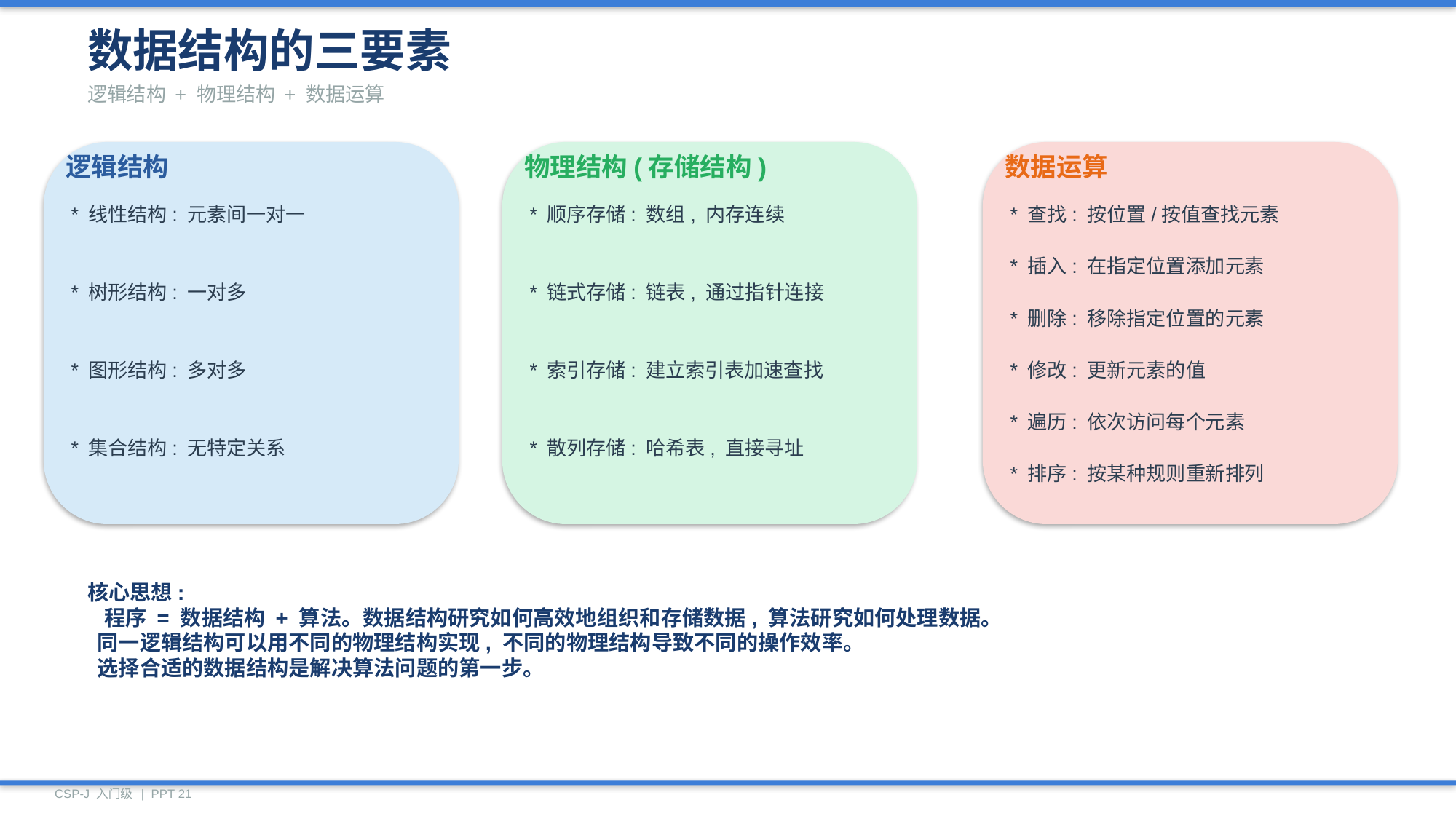

数据结构的三要素
逻辑结构 + 物理结构 + 数据运算

逻辑结构
物理结构(存储结构)
数据运算
* 线性结构: 元素间一对一
* 顺序存储: 数组, 内存连续
* 查找: 按位置/按值查找元素
* 插入: 在指定位置添加元素
* 树形结构: 一对多
* 链式存储: 链表, 通过指针连接
* 删除: 移除指定位置的元素
* 图形结构: 多对多
* 索引存储: 建立索引表加速查找
* 修改: 更新元素的值
* 遍历: 依次访问每个元素
* 集合结构: 无特定关系
* 散列存储: 哈希表, 直接寻址
* 排序: 按某种规则重新排列
核心思想:
  程序 = 数据结构 + 算法。数据结构研究如何高效地组织和存储数据, 算法研究如何处理数据。
  同一逻辑结构可以用不同的物理结构实现, 不同的物理结构导致不同的操作效率。
  选择合适的数据结构是解决算法问题的第一步。

CSP-J 入门级  |  PPT 21